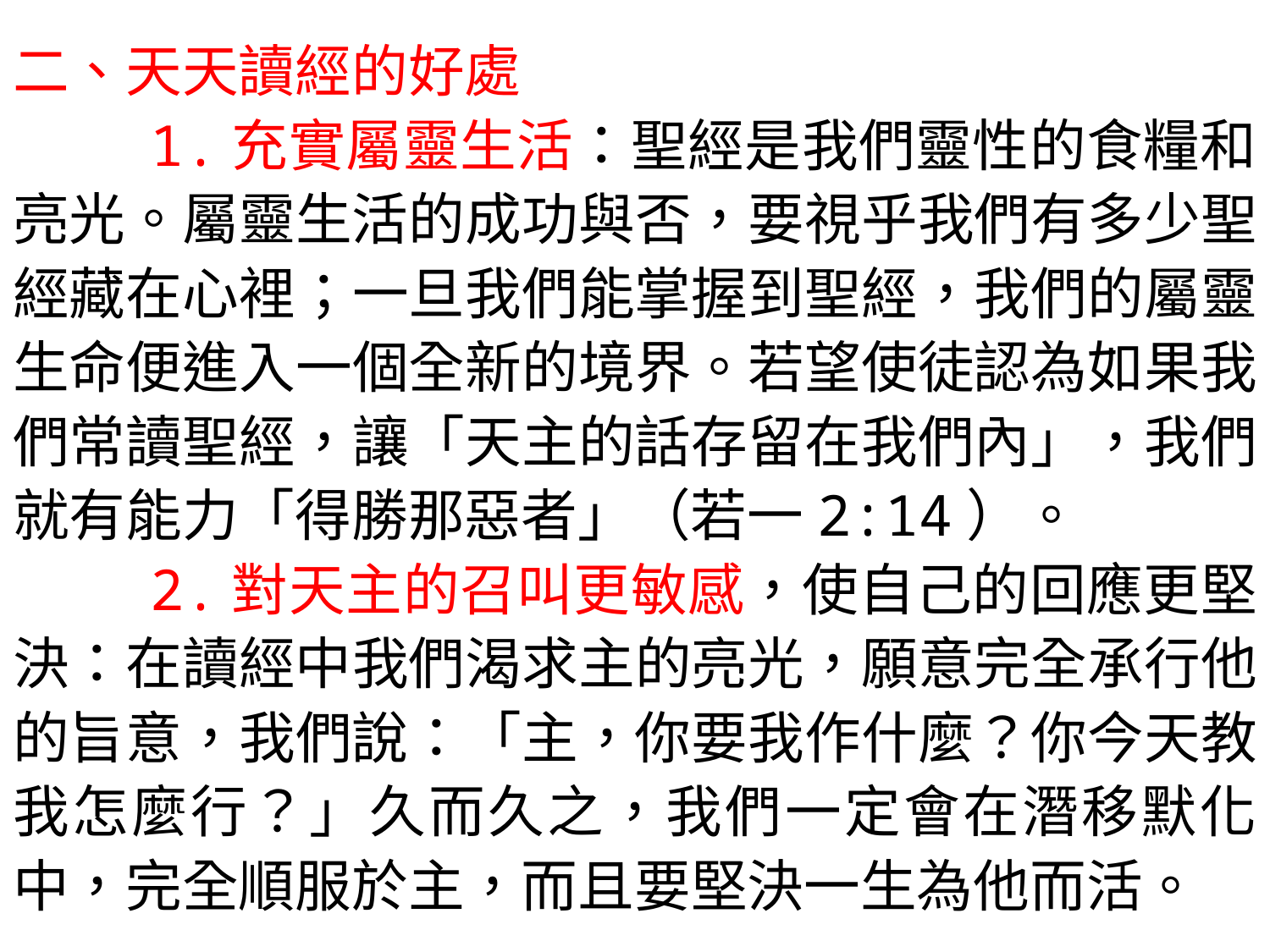

二、天天讀經的好處
    1.充實屬靈生活：聖經是我們靈性的食糧和亮光。屬靈生活的成功與否，要視乎我們有多少聖經藏在心裡；一旦我們能掌握到聖經，我們的屬靈生命便進入一個全新的境界。若望使徒認為如果我們常讀聖經，讓「天主的話存留在我們內」，我們就有能力「得勝那惡者」（若一2:14）。
    2.對天主的召叫更敏感，使自己的回應更堅決：在讀經中我們渴求主的亮光，願意完全承行他的旨意，我們說：「主，你要我作什麼？你今天教我怎麼行？」久而久之，我們一定會在潛移默化中，完全順服於主，而且要堅決一生為他而活。